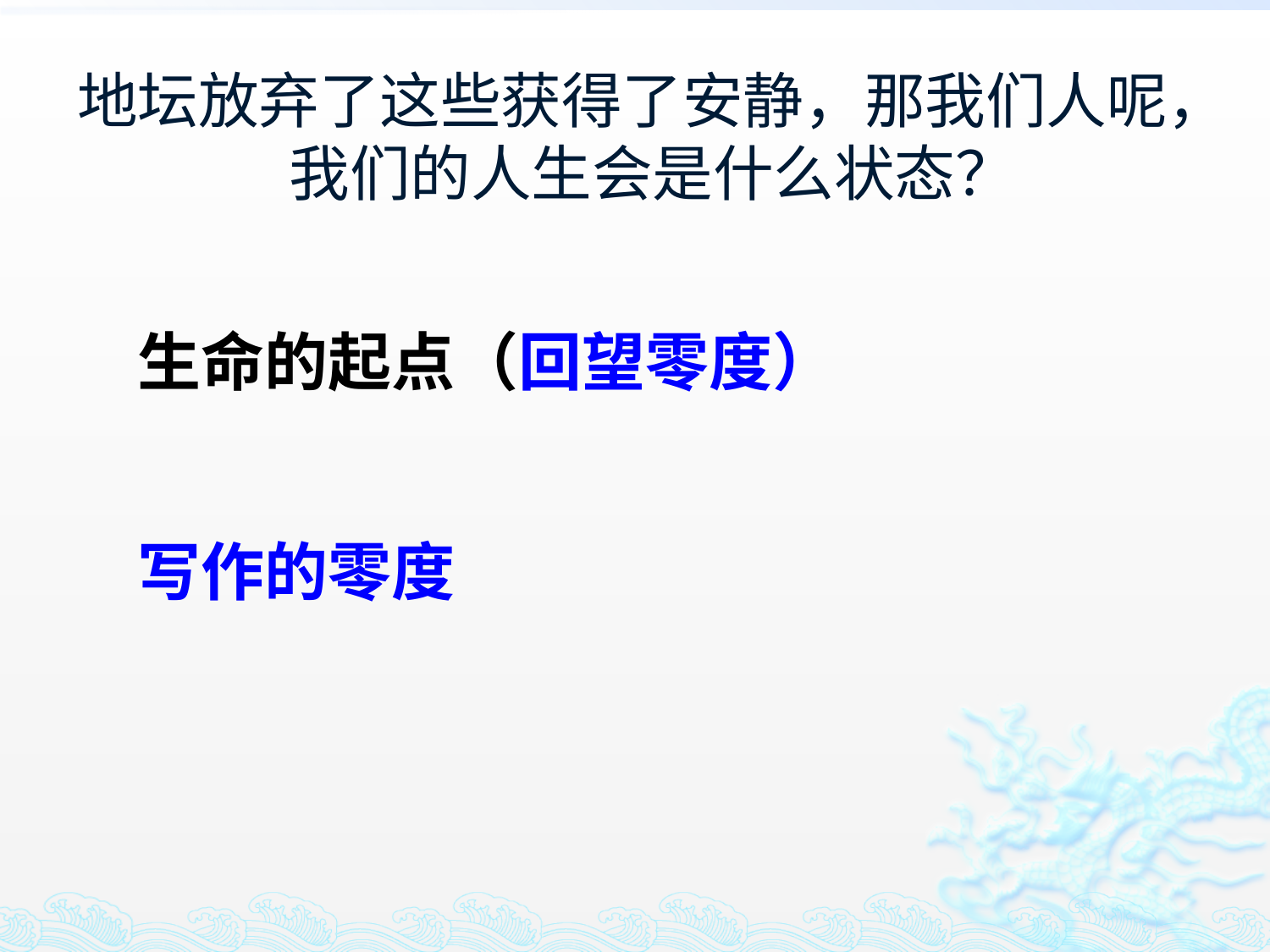

# 地坛放弃了这些获得了安静，那我们人呢，我们的人生会是什么状态？
生命的起点（回望零度）
写作的零度